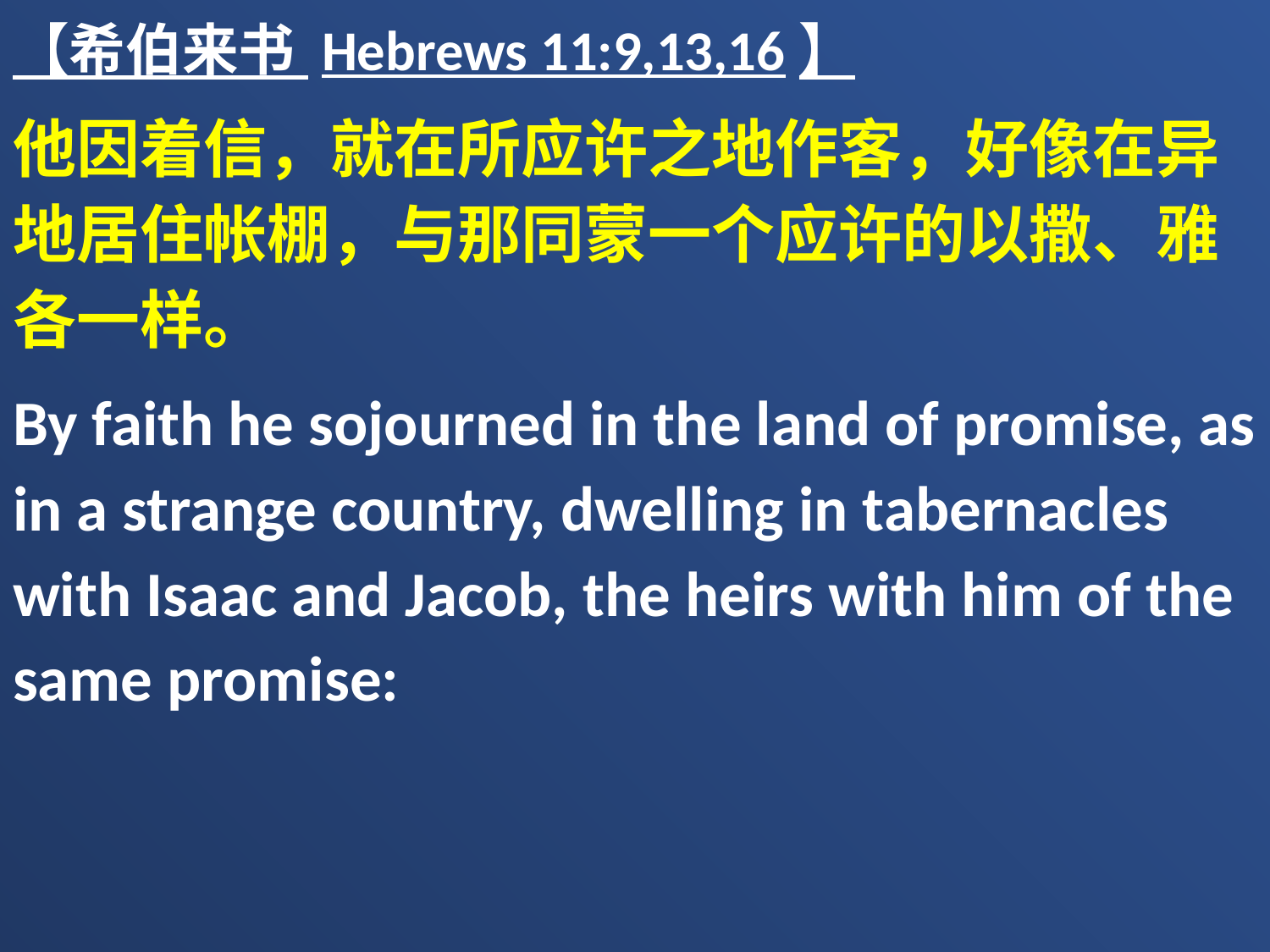

【希伯来书 Hebrews 11:9,13,16】
他因着信，就在所应许之地作客，好像在异地居住帐棚，与那同蒙一个应许的以撒、雅各一样。
By faith he sojourned in the land of promise, as in a strange country, dwelling in tabernacles with Isaac and Jacob, the heirs with him of the same promise: